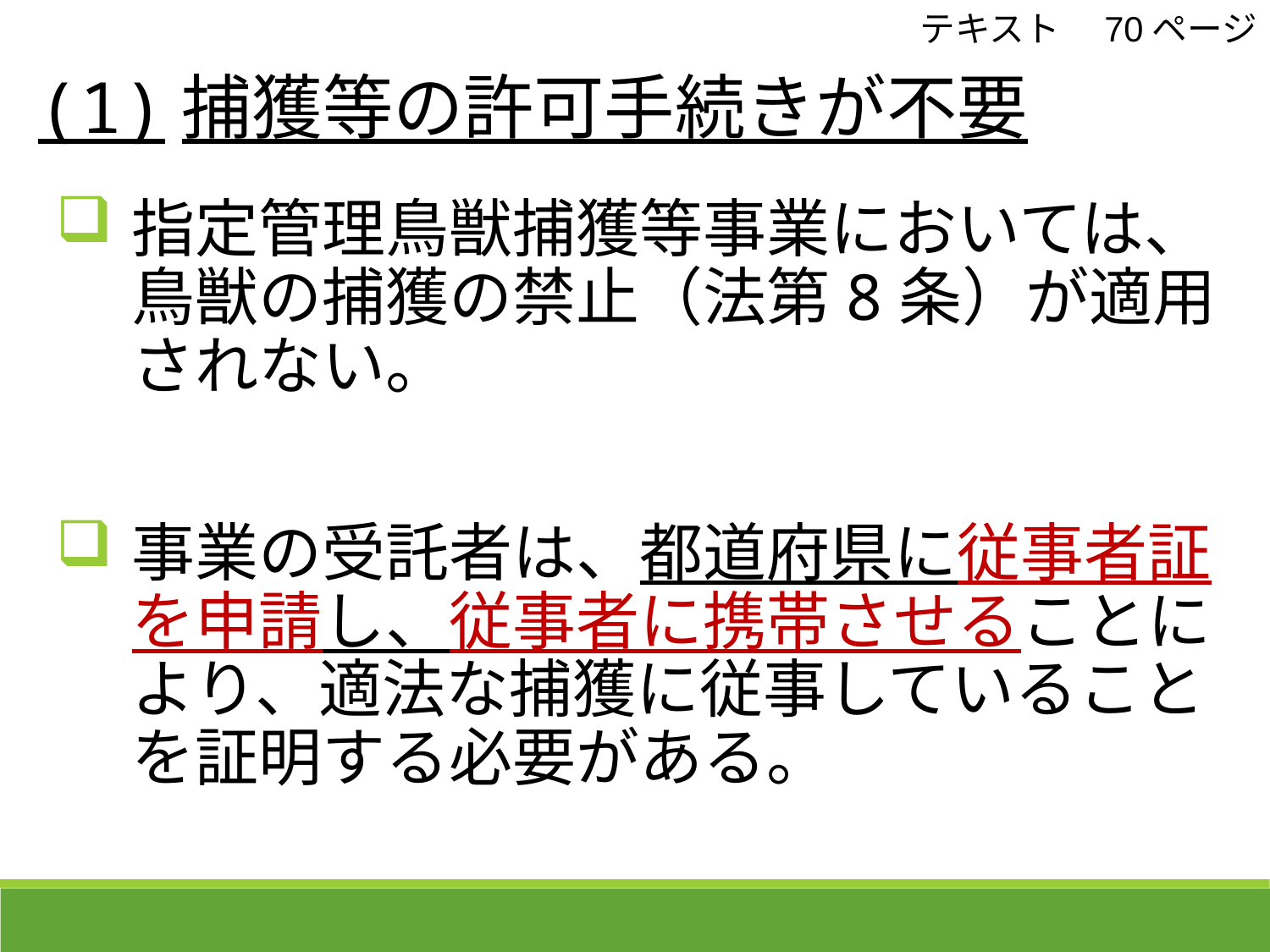

テキスト　70ページ
 (1)捕獲等の許可手続きが不要
指定管理鳥獣捕獲等事業においては、鳥獣の捕獲の禁止（法第8条）が適用されない。

事業の受託者は、都道府県に従事者証を申請し、従事者に携帯させることにより、適法な捕獲に従事していることを証明する必要がある。